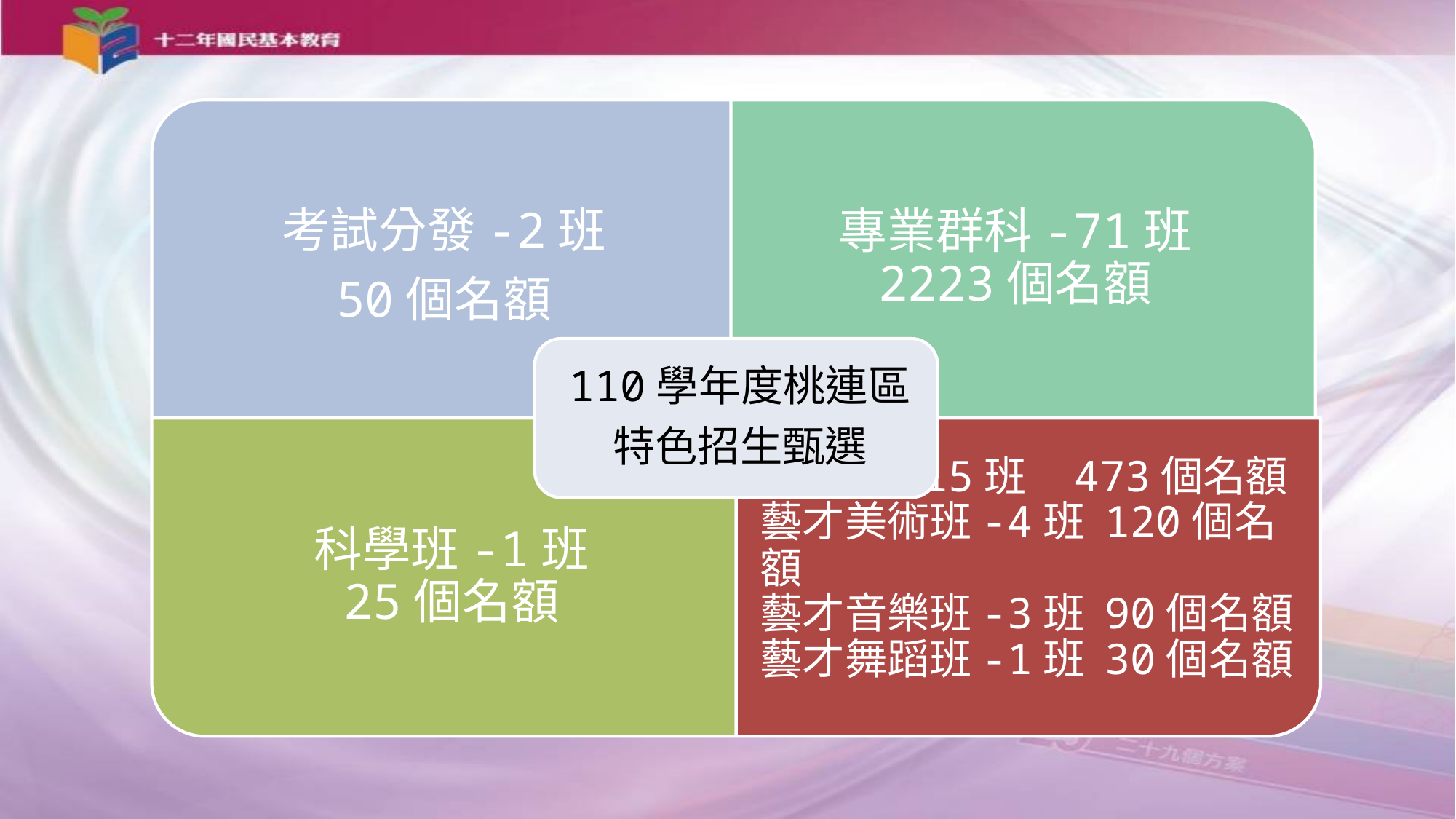

考試分發-2班
50個名額
專業群科-71班
2223個名額
科學班-1班
25個名額
體育班-15班    473個名額
藝才美術班-4班 120個名額
藝才音樂班-3班 90個名額
藝才舞蹈班-1班 30個名額
110學年度桃連區
特色招生甄選